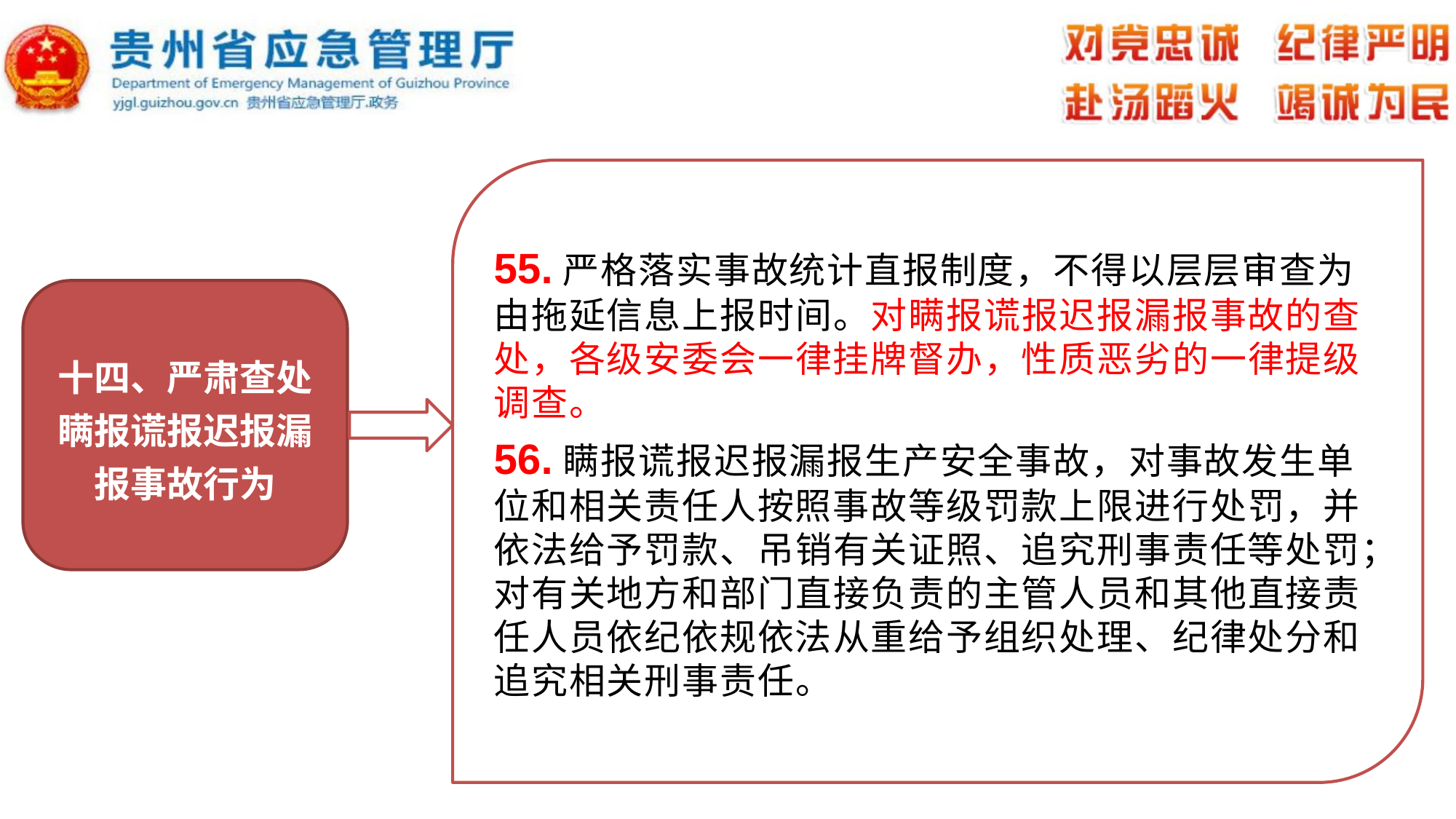

55.严格落实事故统计直报制度，不得以层层审查为由拖延信息上报时间。对瞒报谎报迟报漏报事故的查处，各级安委会一律挂牌督办，性质恶劣的一律提级调查。
56.瞒报谎报迟报漏报生产安全事故，对事故发生单位和相关责任人按照事故等级罚款上限进行处罚，并依法给予罚款、吊销有关证照、追究刑事责任等处罚；对有关地方和部门直接负责的主管人员和其他直接责任人员依纪依规依法从重给予组织处理、纪律处分和追究相关刑事责任。
十四、严肃查处瞒报谎报迟报漏报事故行为